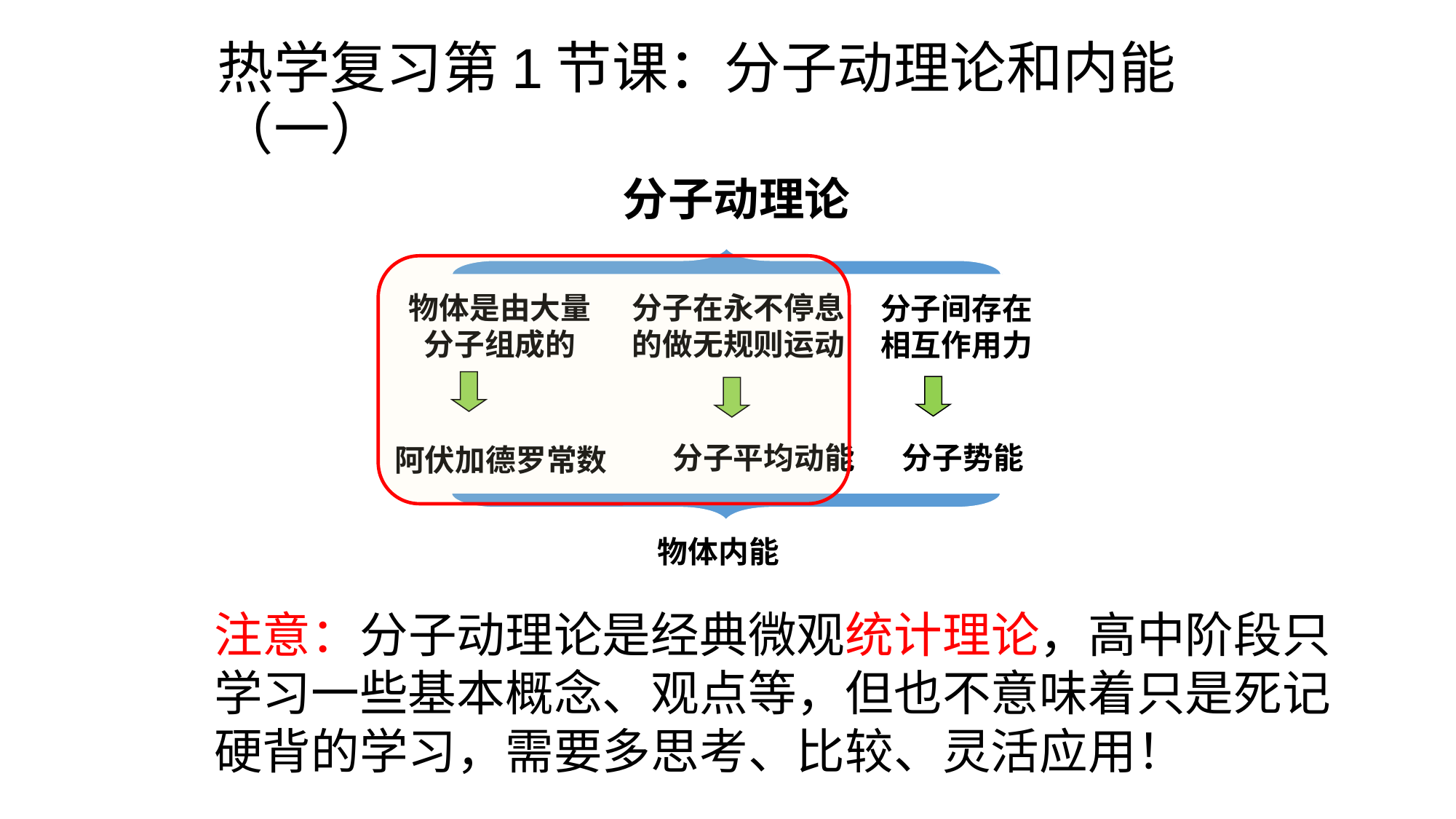

# 热学复习第1节课：分子动理论和内能（一）

分子动理论

物体是由大量分子组成的
分子在永不停息的做无规则运动
分子间存在
相互作用力

分子势能
分子平均动能
阿伏加德罗常数
物体内能

注意：分子动理论是经典微观统计理论，高中阶段只学习一些基本概念、观点等，但也不意味着只是死记硬背的学习，需要多思考、比较、灵活应用！